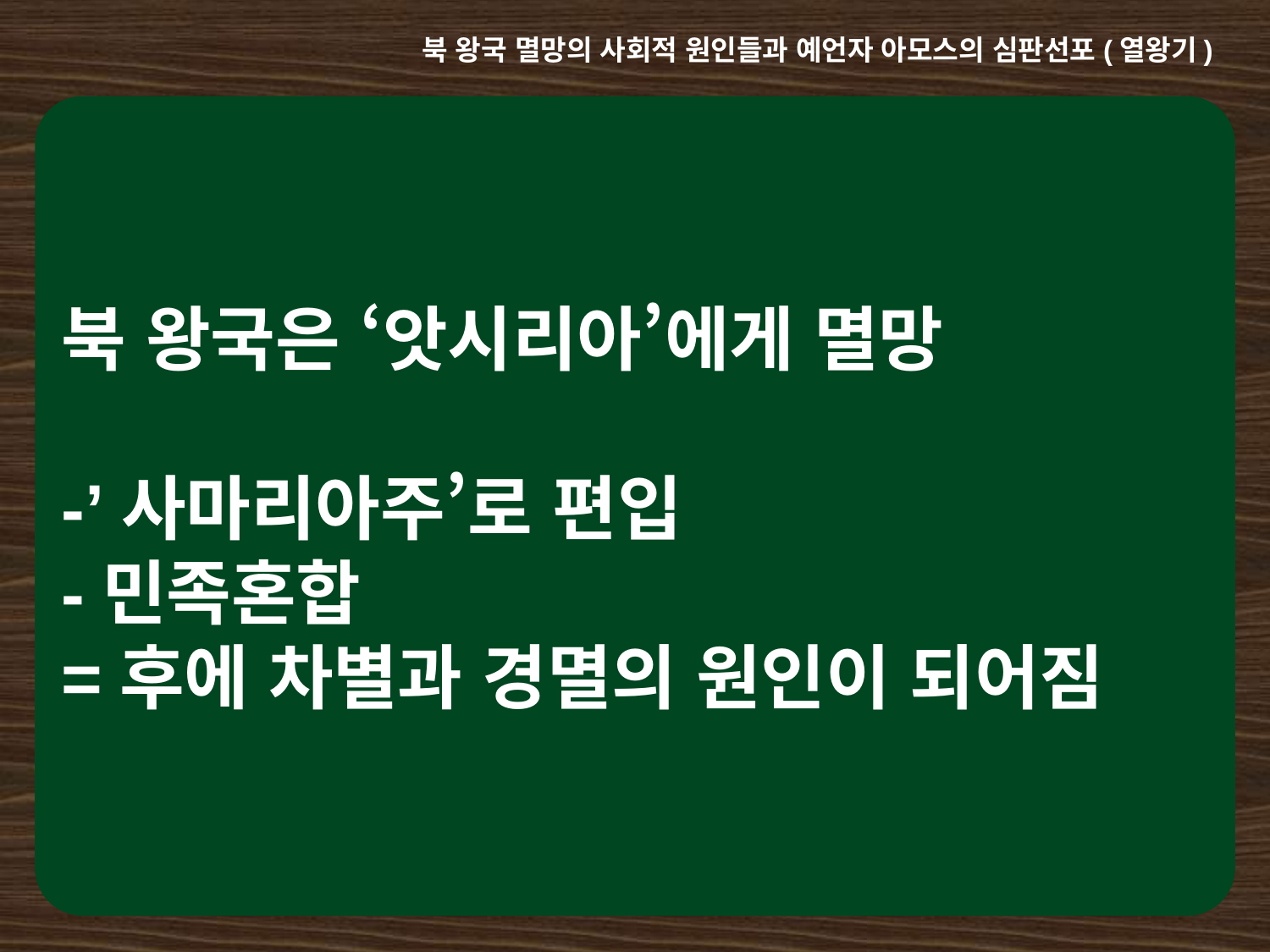

북 왕국 멸망의 사회적 원인들과 예언자 아모스의 심판선포(열왕기)
북 왕국은 ‘앗시리아’에게 멸망

-’사마리아주’로 편입
-민족혼합
=후에 차별과 경멸의 원인이 되어짐